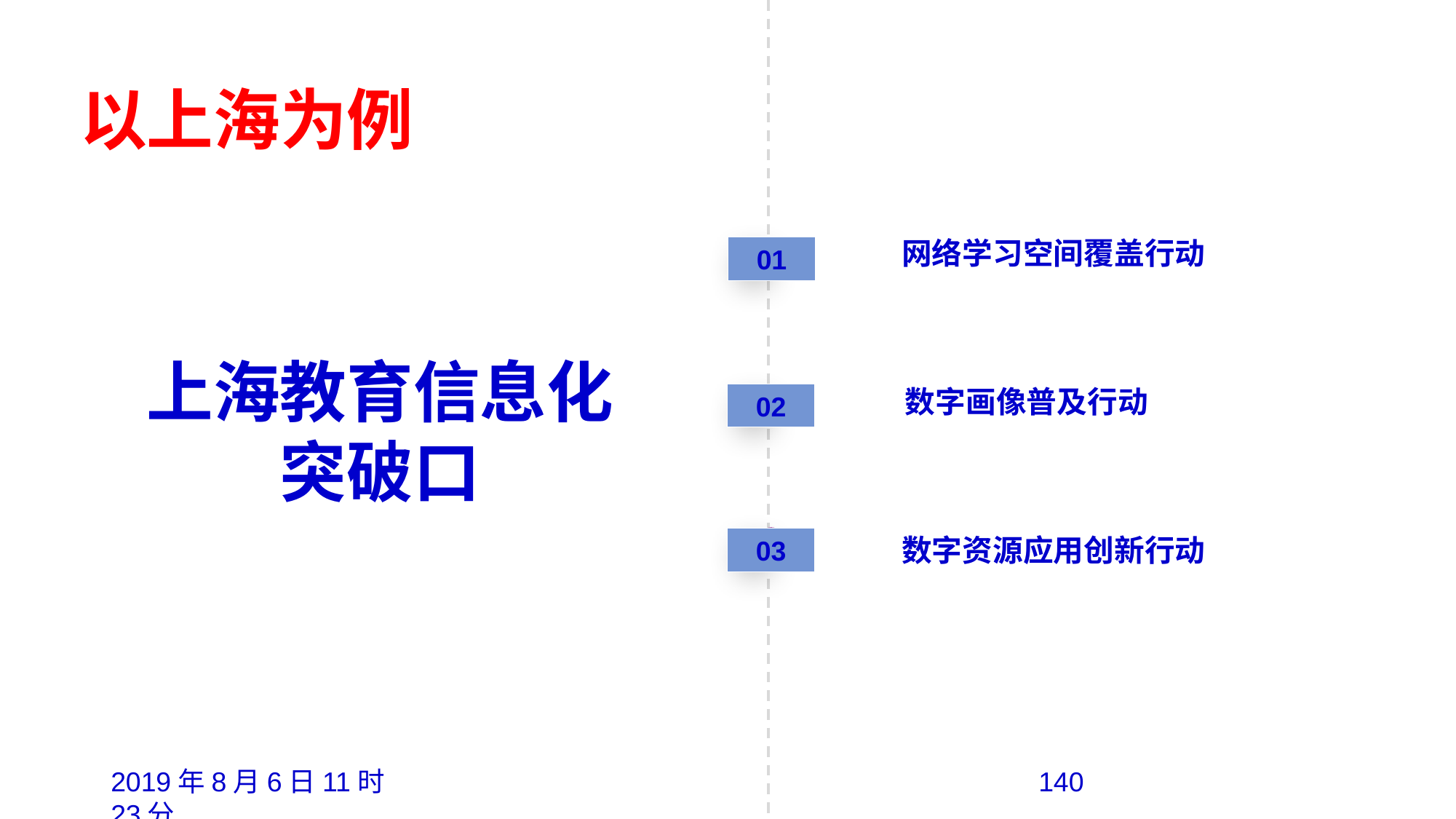

以上海为例
网络学习空间覆盖行动

01
上海教育信息化
突破口
数字画像普及行动

02
数字资源应用创新行动

03
2019年8月6日11时23分

140